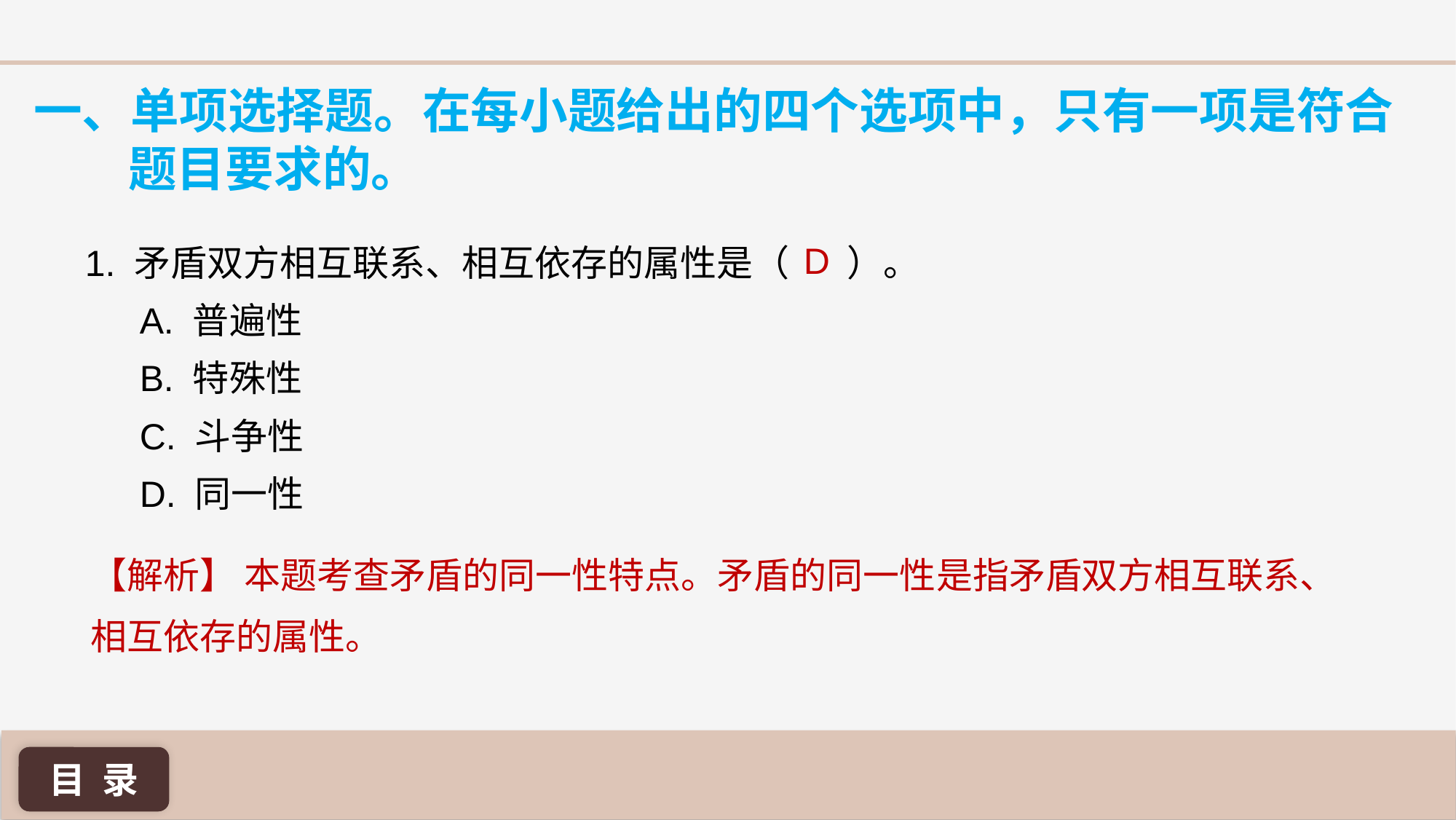

一、单项选择题。在每小题给出的四个选项中，只有一项是符合题目要求的。
D
1. 矛盾双方相互联系、相互依存的属性是（       ）。
A. 普遍性
B. 特殊性
C. 斗争性
D. 同一性
【解析】 本题考查矛盾的同一性特点。矛盾的同一性是指矛盾双方相互联系、相互依存的属性。